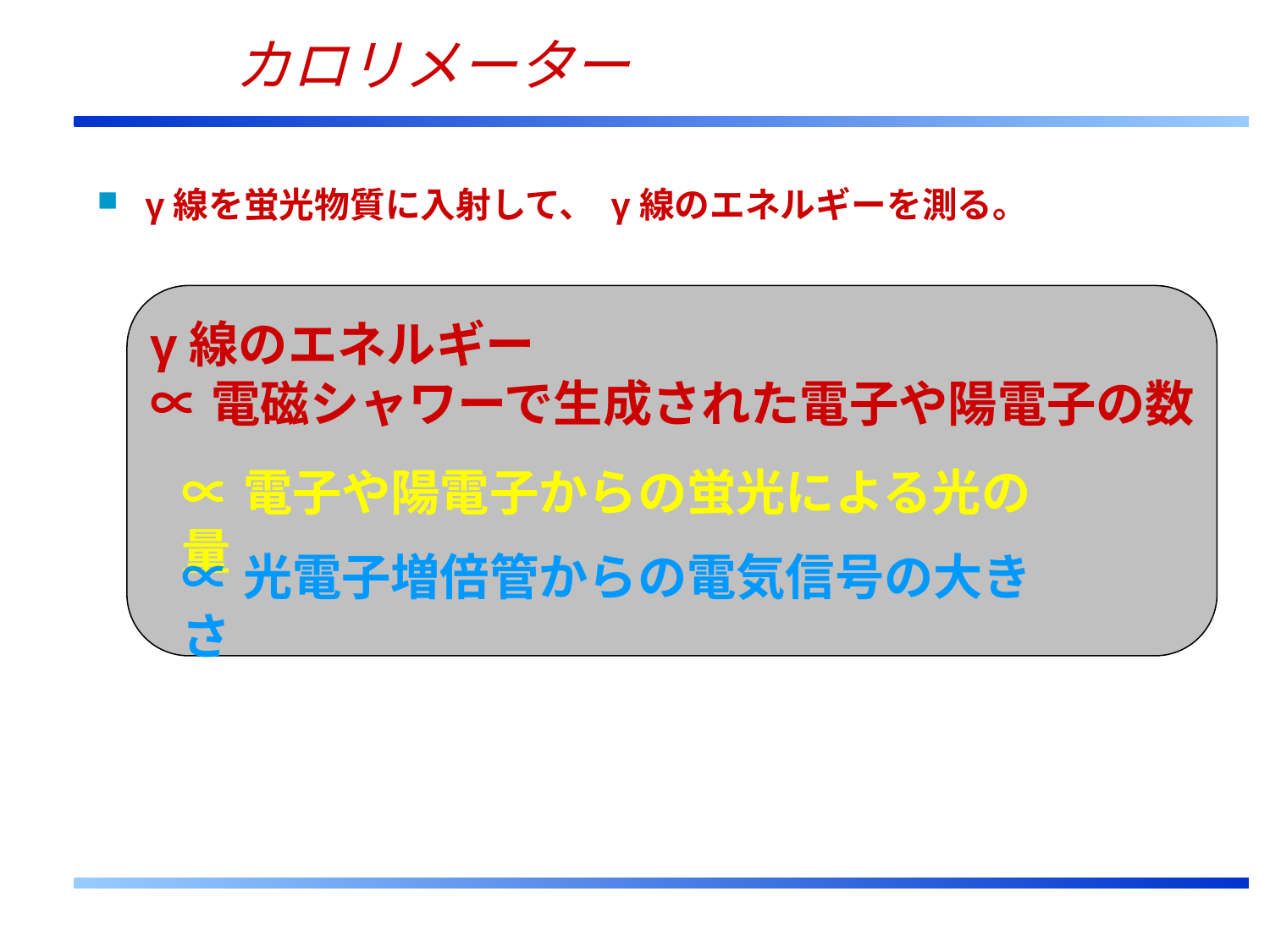

# カロリメーター
γ線を蛍光物質に入射して、 γ線のエネルギーを測る。

γ線のエネルギー
∝電磁シャワーで生成された電子や陽電子の数
∝電子や陽電子からの蛍光による光の量
∝光電子増倍管からの電気信号の大きさ